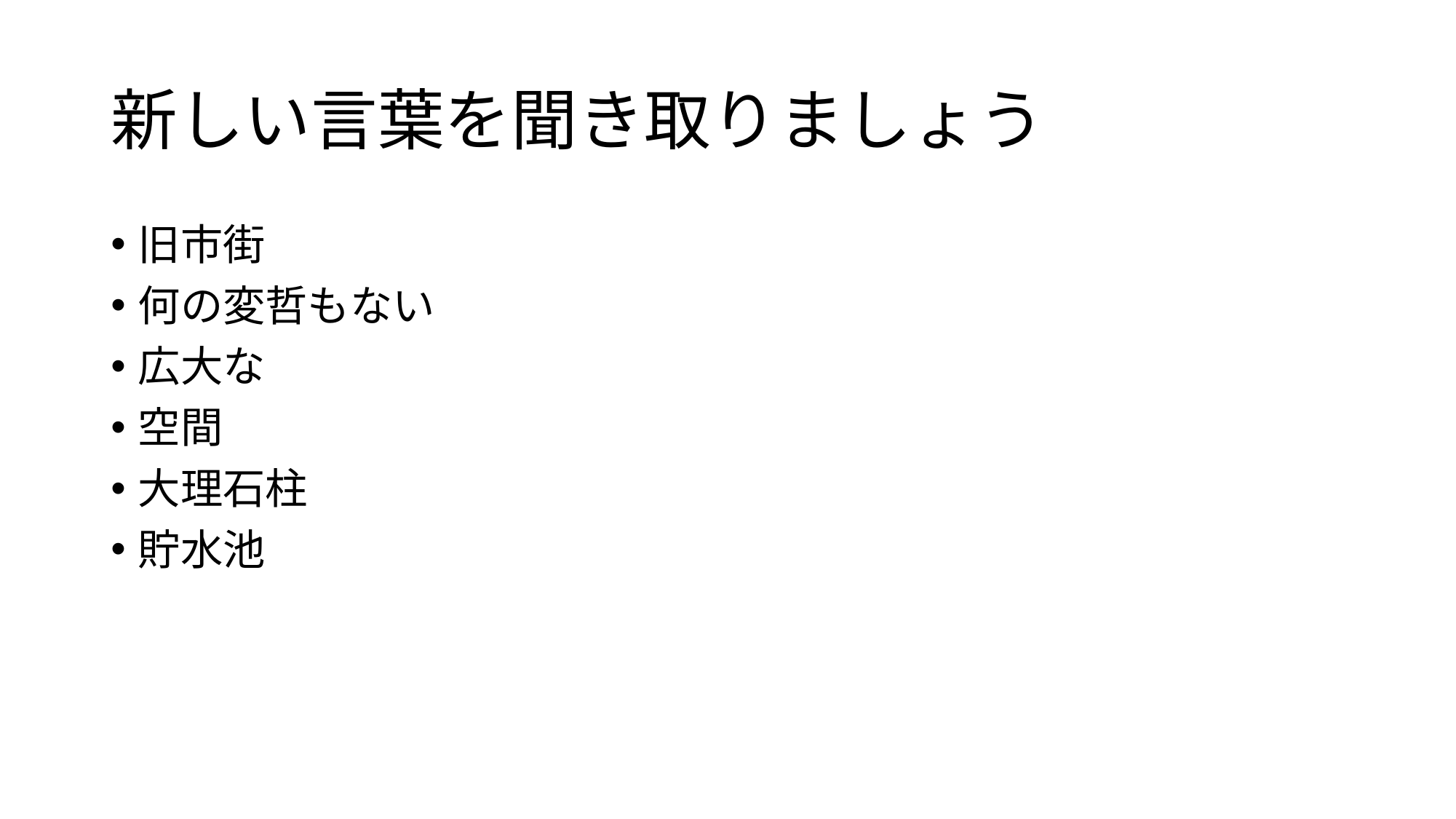

# 新しい言葉を聞き取りましょう
旧市街
何の変哲もない
広大な
空間
大理石柱
貯水池